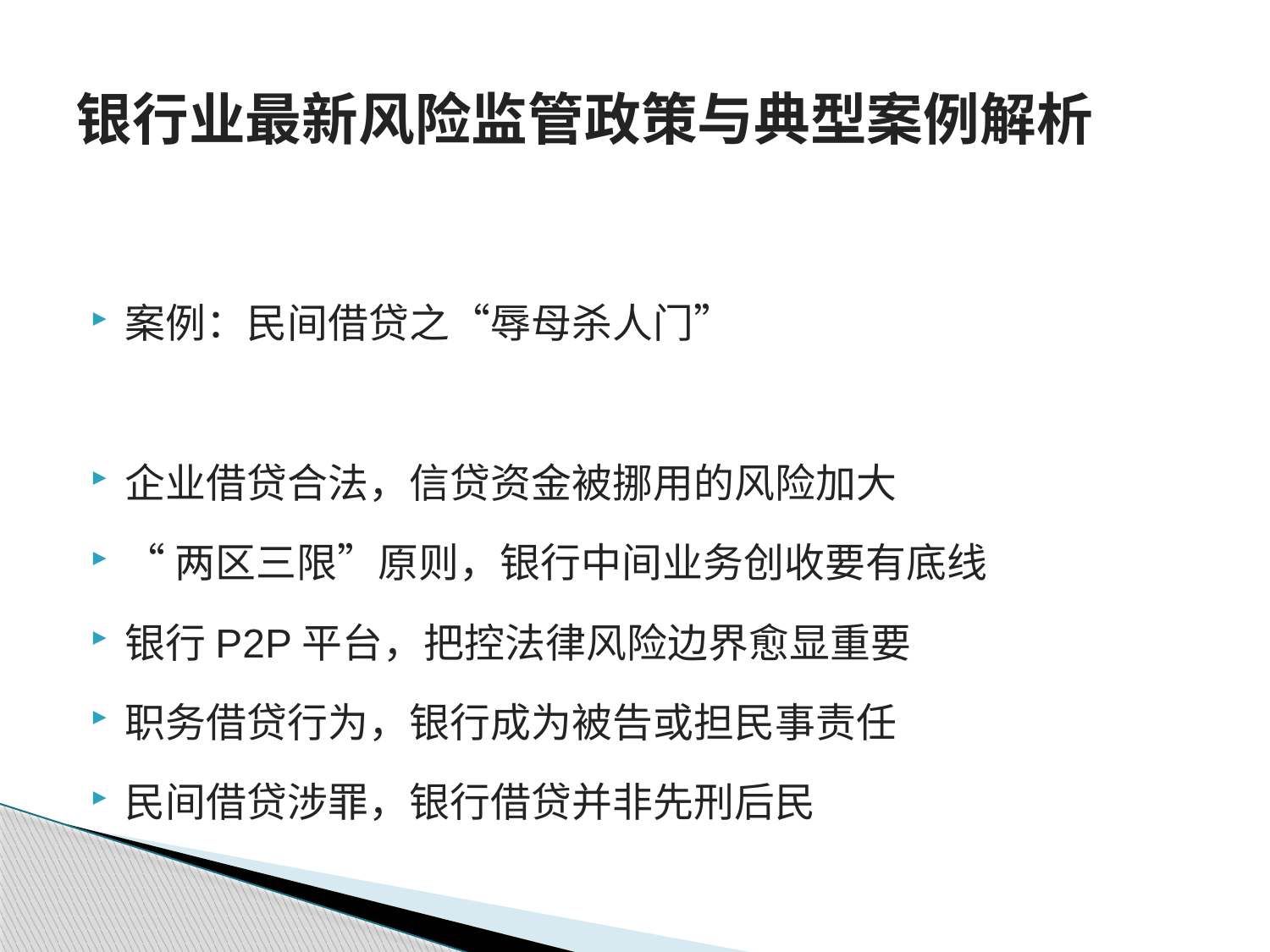

# 银行业最新风险监管政策与典型案例解析

案例：民间借贷之“辱母杀人门”

企业借贷合法，信贷资金被挪用的风险加大
“两区三限”原则，银行中间业务创收要有底线
银行P2P平台，把控法律风险边界愈显重要
职务借贷行为，银行成为被告或担民事责任
民间借贷涉罪，银行借贷并非先刑后民